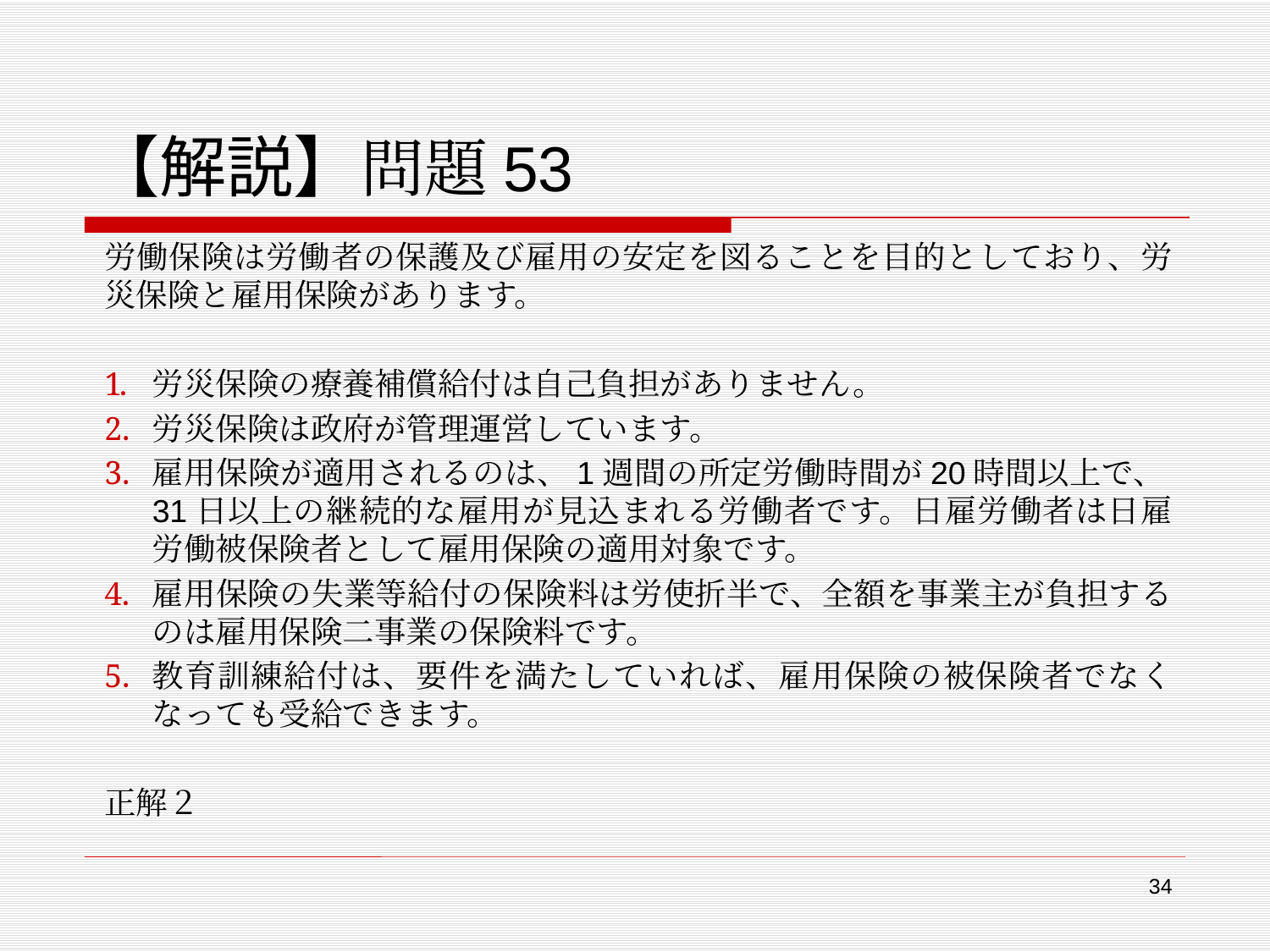

# 【解説】問題53
労働保険は労働者の保護及び雇用の安定を図ることを目的としており、労災保険と雇用保険があります。

労災保険の療養補償給付は自己負担がありません。
労災保険は政府が管理運営しています。
雇用保険が適用されるのは、1週間の所定労働時間が20時間以上で、31日以上の継続的な雇用が見込まれる労働者です。日雇労働者は日雇労働被保険者として雇用保険の適用対象です。
雇用保険の失業等給付の保険料は労使折半で、全額を事業主が負担するのは雇用保険二事業の保険料です。
教育訓練給付は、要件を満たしていれば、雇用保険の被保険者でなくなっても受給できます。

正解２
34